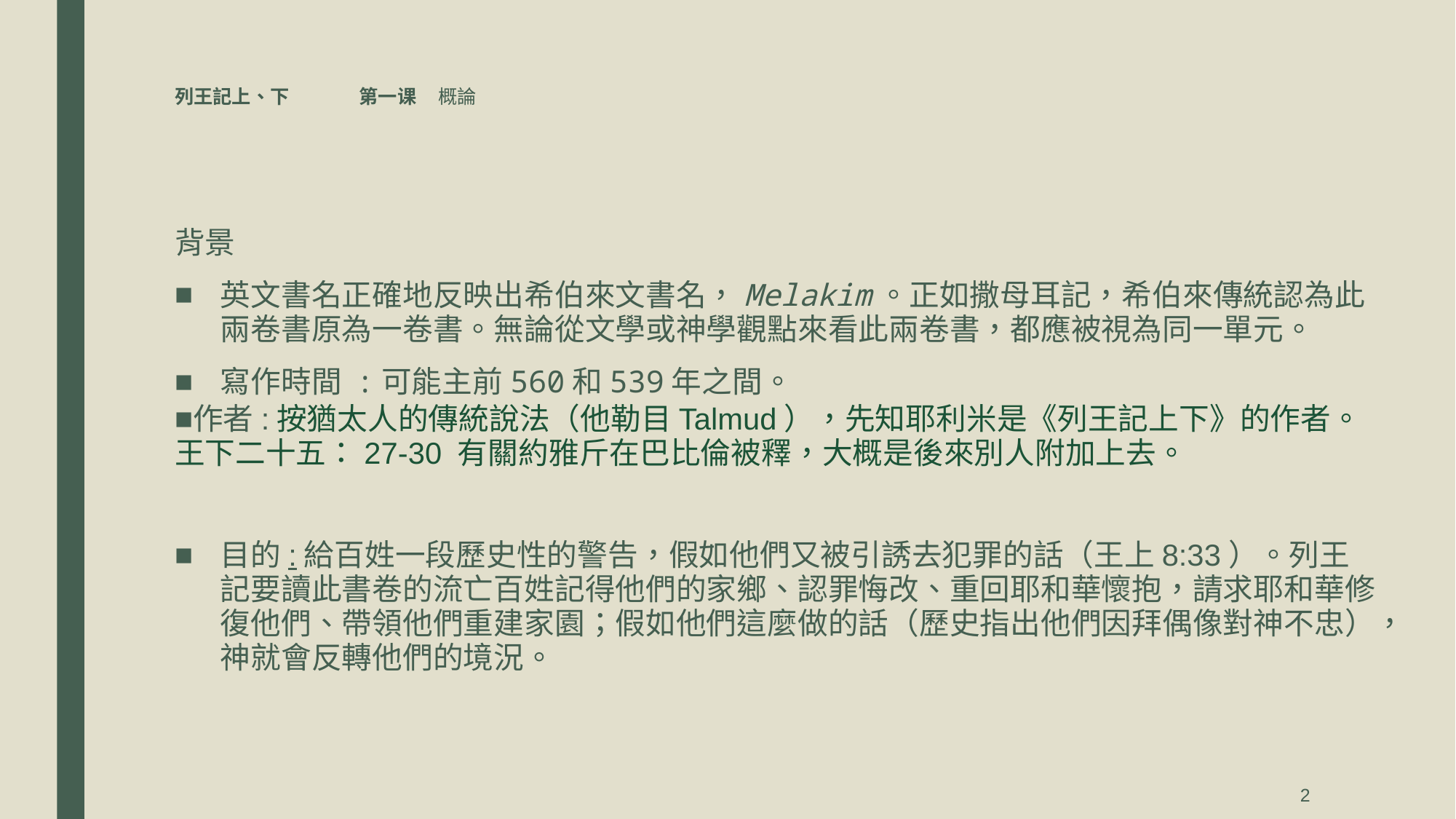

# 列王記上、下                第一课     概論
背景
英文書名正確地反映出希伯來文書名，Melakim。正如撒母耳記，希伯來傳統認為此兩卷書原為一卷書。無論從文學或神學觀點來看此兩卷書，都應被視為同一單元。
寫作時間 :可能主前560和539年之間。
作者:按猶太人的傳統說法（他勒目Talmud），先知耶利米是《列王記上下》的作者。王下二十五：27-30 有關約雅斤在巴比倫被釋，大概是後來別人附加上去。

目的:給百姓一段歷史性的警告，假如他們又被引誘去犯罪的話（王上8:33）。列王記要讀此書卷的流亡百姓記得他們的家鄉、認罪悔改、重回耶和華懷抱，請求耶和華修復他們、帶領他們重建家園；假如他們這麼做的話（歷史指出他們因拜偶像對神不忠），神就會反轉他們的境況。

2